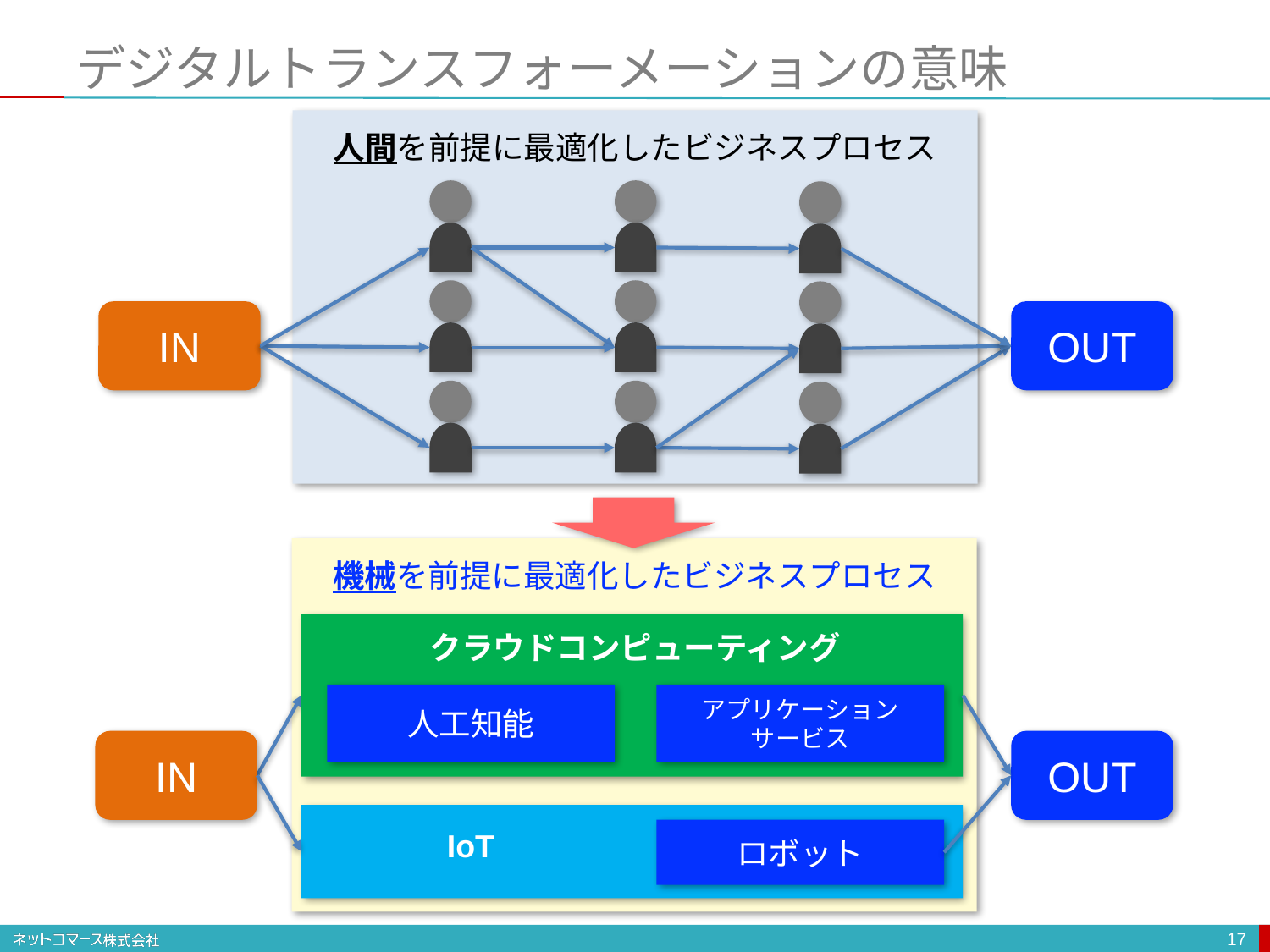

# デジタルトランスフォーメーションの意味

人間を前提に最適化したビジネスプロセス

IN
OUT

機械を前提に最適化したビジネスプロセス

クラウドコンピューティング
人工知能
アプリケーション
サービス
IN
OUT

IoT
ロボット
17